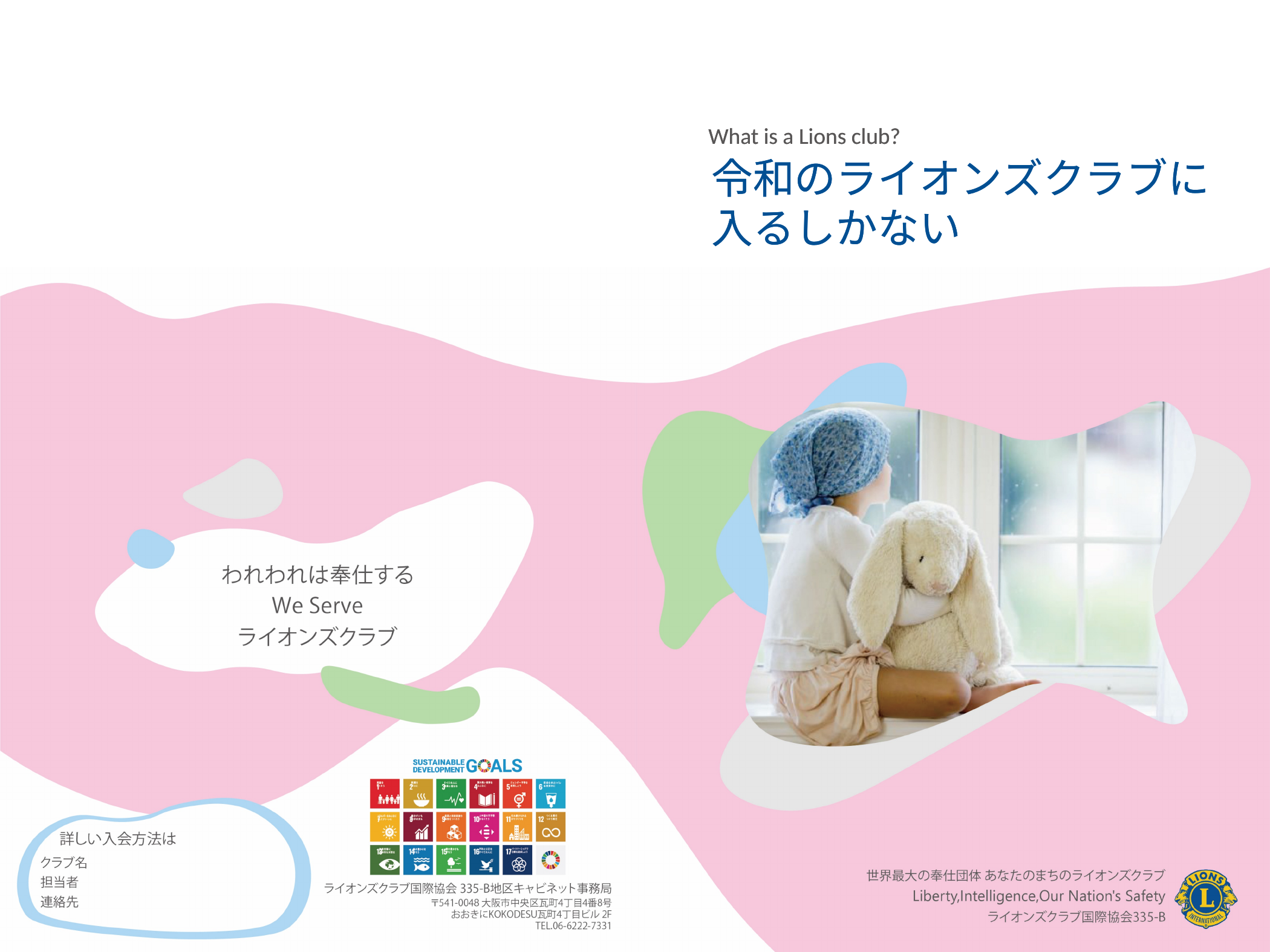

What is a Lions club?
令和のライオンズクラブに
入るしかない